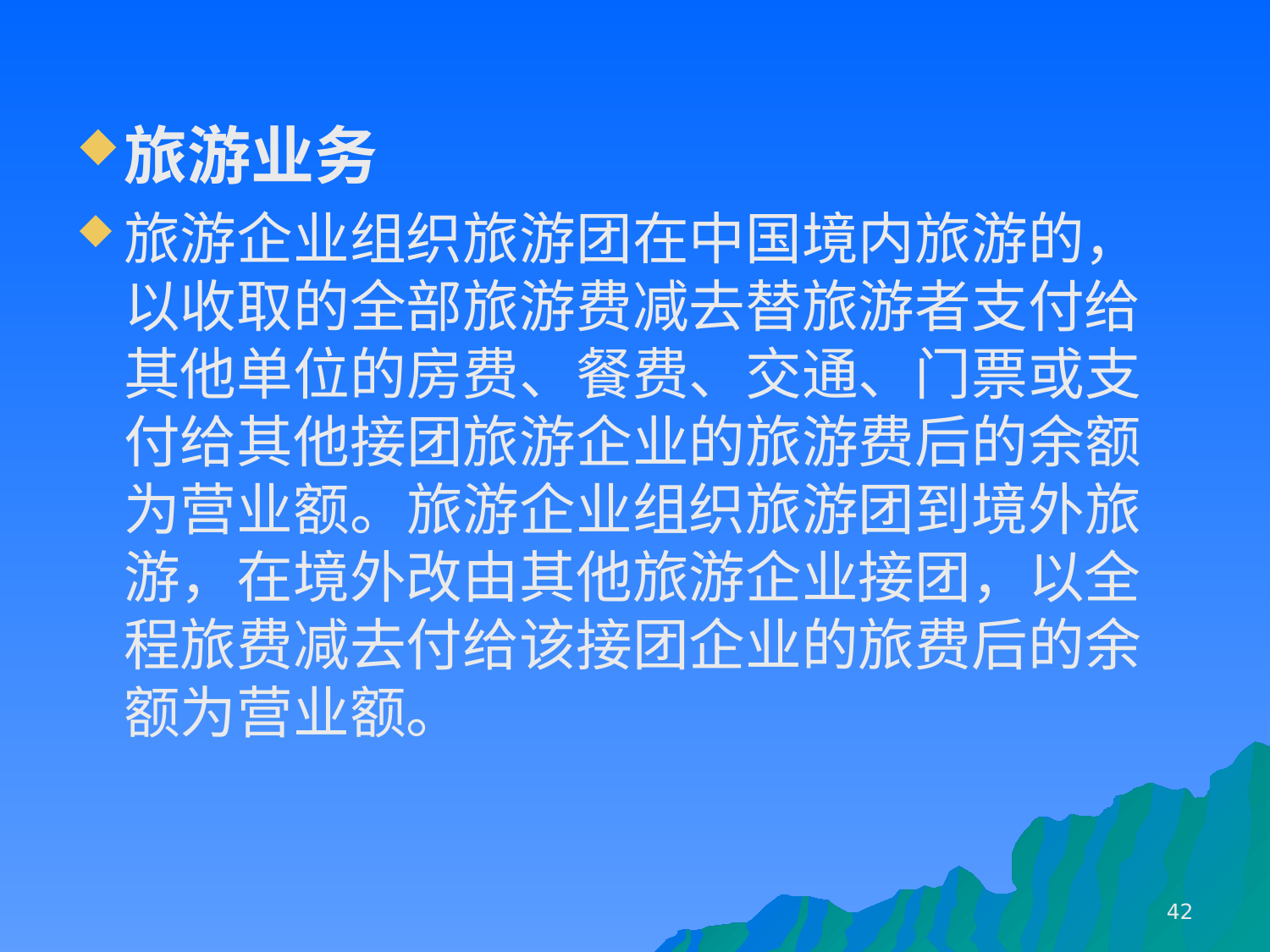

旅游业务
旅游企业组织旅游团在中国境内旅游的，以收取的全部旅游费减去替旅游者支付给其他单位的房费、餐费、交通、门票或支付给其他接团旅游企业的旅游费后的余额为营业额。旅游企业组织旅游团到境外旅游，在境外改由其他旅游企业接团，以全程旅费减去付给该接团企业的旅费后的余额为营业额。

42